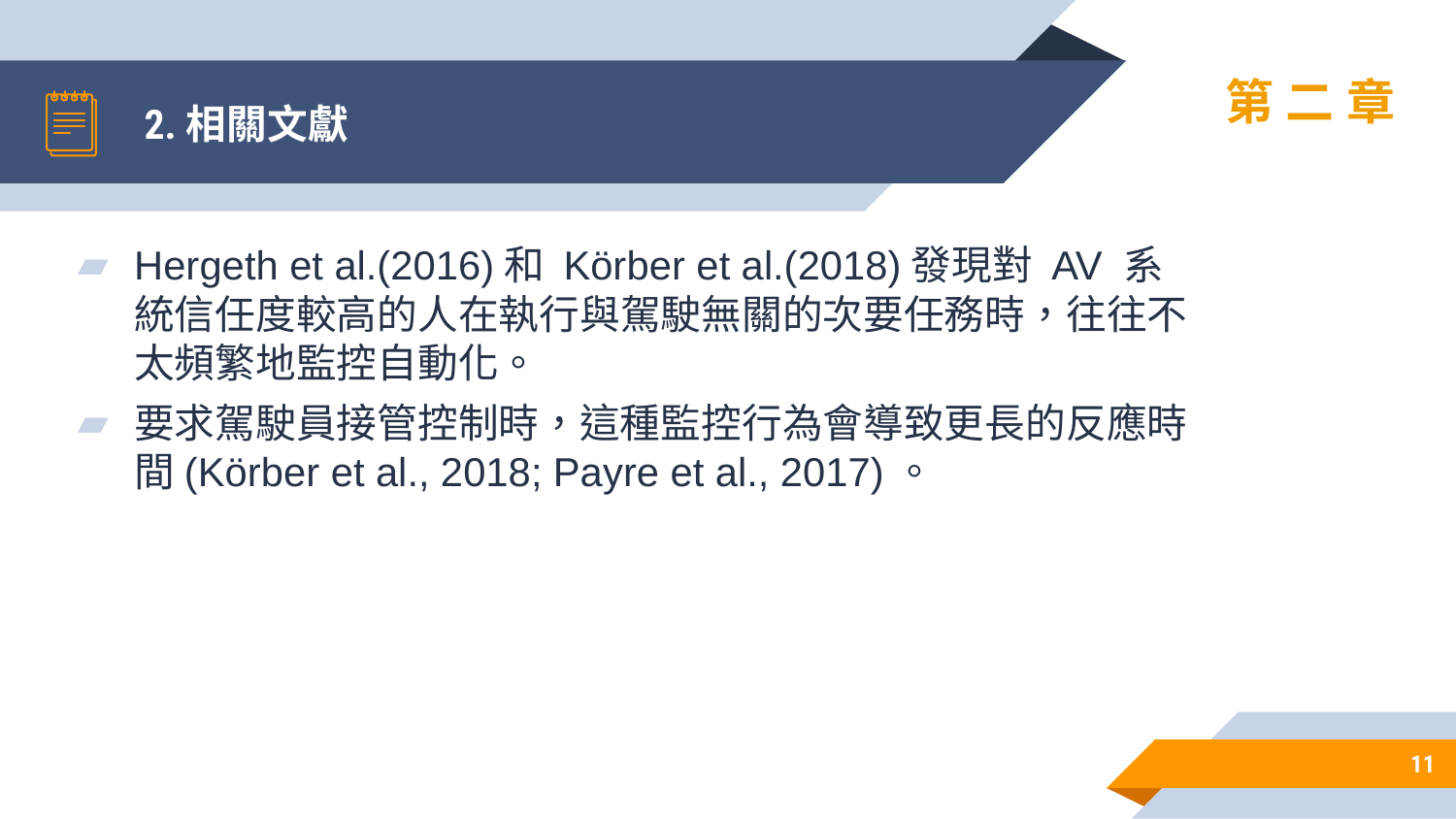

# 2.相關文獻
第二章

Hergeth et al.(2016)和 Körber et al.(2018)發現對 AV 系統信任度較高的人在執行與駕駛無關的次要任務時，往往不太頻繁地監控自動化。
要求駕駛員接管控制時，這種監控行為會導致更長的反應時間(Körber et al., 2018; Payre et al., 2017)。

11